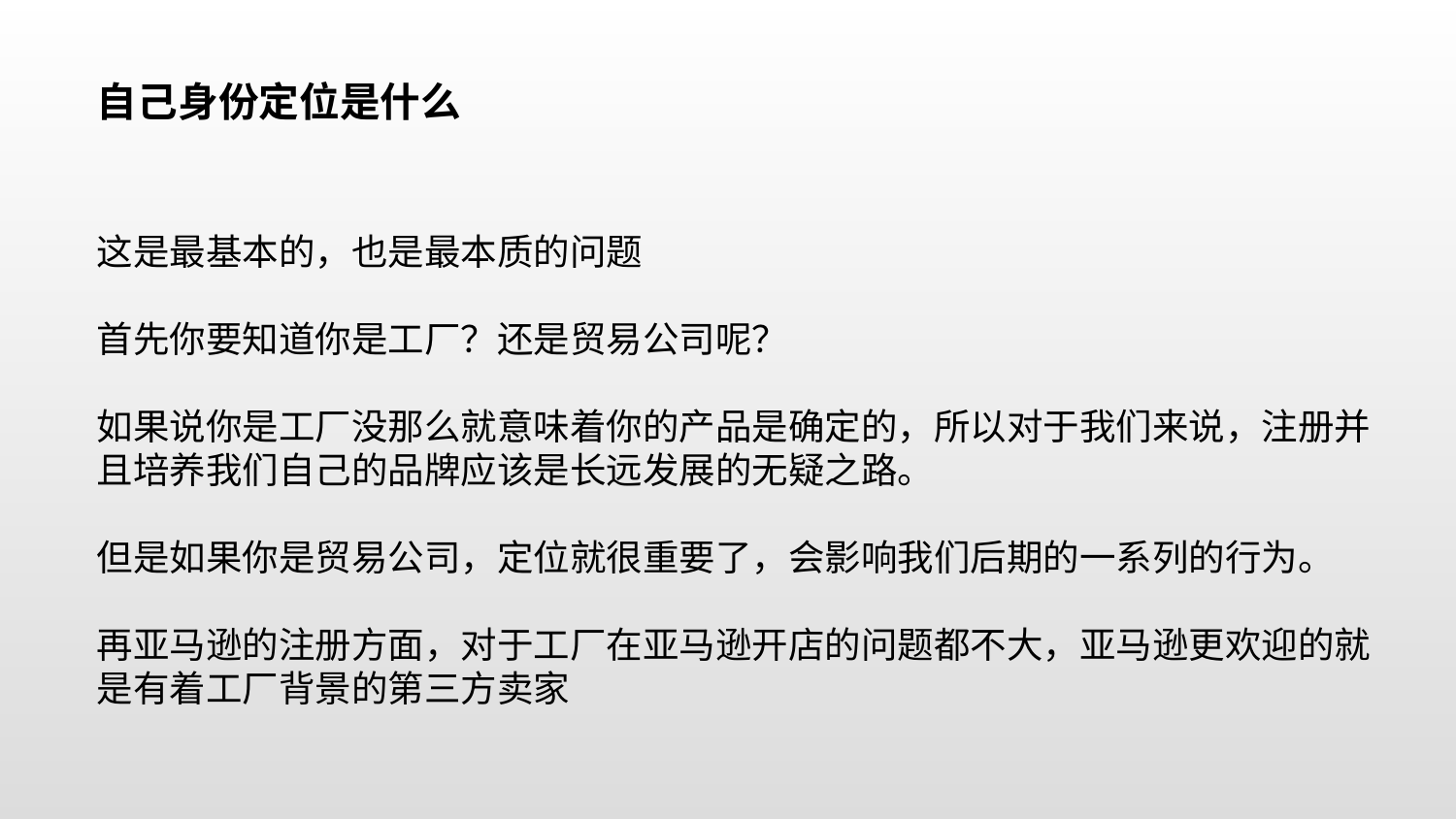

自己身份定位是什么
这是最基本的，也是最本质的问题

首先你要知道你是工厂？还是贸易公司呢？

如果说你是工厂没那么就意味着你的产品是确定的，所以对于我们来说，注册并且培养我们自己的品牌应该是长远发展的无疑之路。

但是如果你是贸易公司，定位就很重要了，会影响我们后期的一系列的行为。

再亚马逊的注册方面，对于工厂在亚马逊开店的问题都不大，亚马逊更欢迎的就是有着工厂背景的第三方卖家